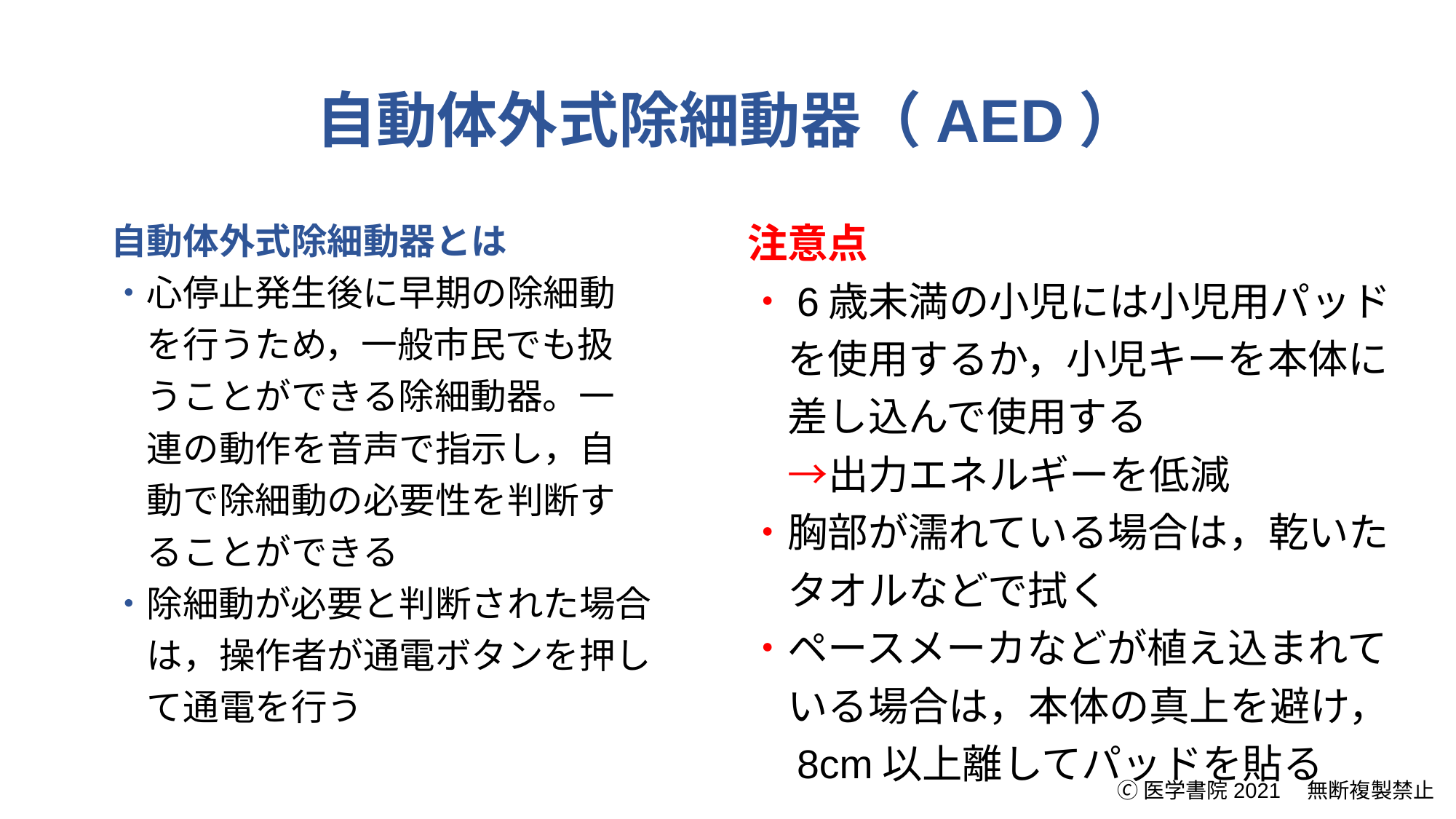

# 自動体外式除細動器（AED）
注意点
・6歳未満の小児には小児用パッド
　を使用するか，小児キーを本体に
　差し込んで使用する
　→出力エネルギーを低減
・胸部が濡れている場合は，乾いた
　タオルなどで拭く
・ペースメーカなどが植え込まれて
　いる場合は，本体の真上を避け，
　8cm以上離してパッドを貼る
自動体外式除細動器とは
・心停止発生後に早期の除細動
　を行うため，一般市民でも扱
　うことができる除細動器。一
　連の動作を音声で指示し，自
　動で除細動の必要性を判断す
　ることができる
・除細動が必要と判断された場合
　は，操作者が通電ボタンを押し
　て通電を行う
🄫医学書院2021　無断複製禁止